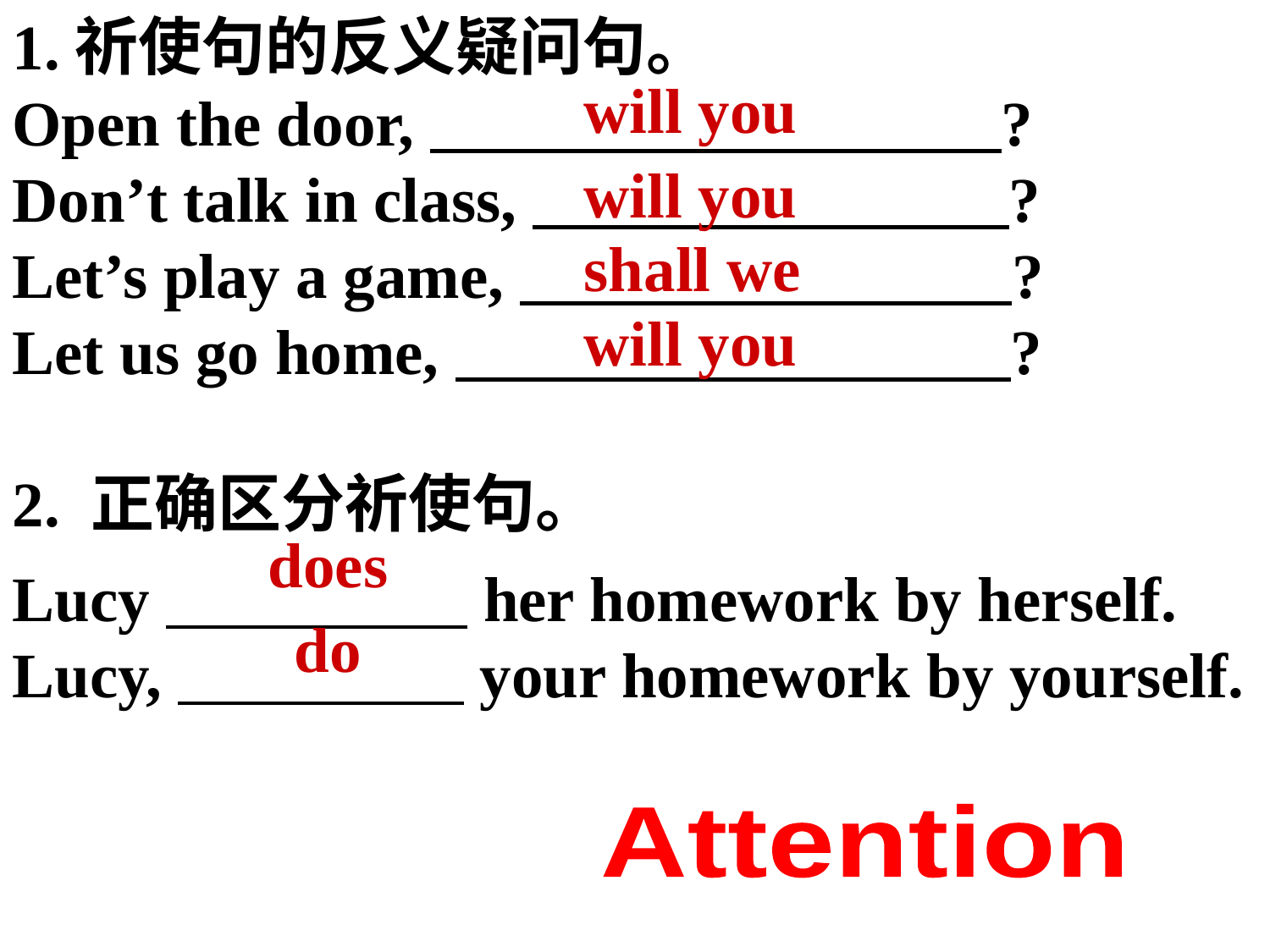

1.祈使句的反义疑问句。
Open the door,                                     ?
Don’t talk in class,                               ?
Let’s play a game,                                ?
Let us go home,                                    ?

2. 正确区分祈使句。Z，xxk

Lucy                     her homework by herself.
Lucy,                    your homework by yourself.
will you
will you
shall we
will you
does
do
Attention